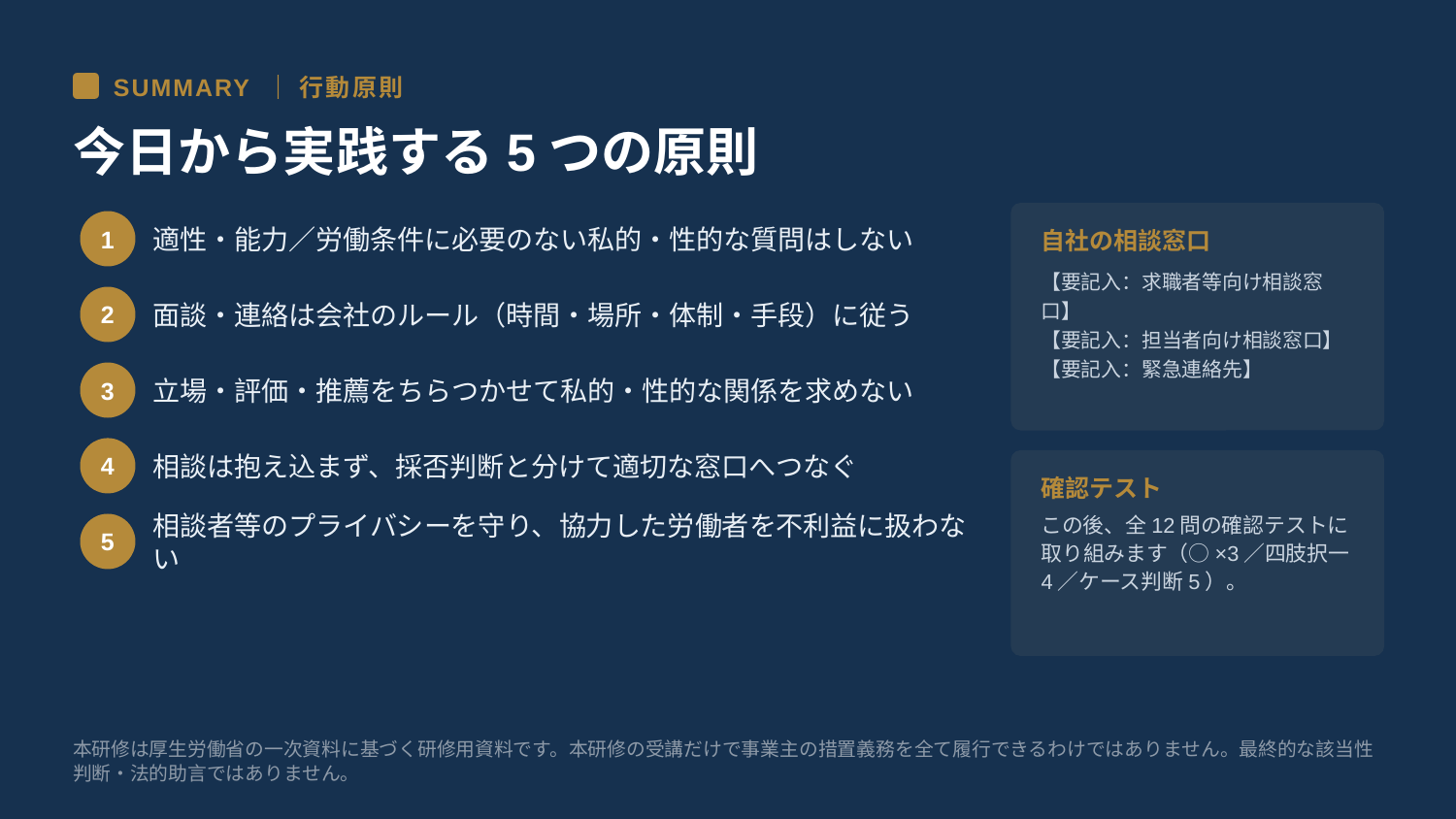

SUMMARY ｜ 行動原則

今日から実践する5つの原則

適性・能力／労働条件に必要のない私的・性的な質問はしない

1
自社の相談窓口
【要記入：求職者等向け相談窓口】
【要記入：担当者向け相談窓口】
【要記入：緊急連絡先】
面談・連絡は会社のルール（時間・場所・体制・手段）に従う

2
立場・評価・推薦をちらつかせて私的・性的な関係を求めない

3
相談は抱え込まず、採否判断と分けて適切な窓口へつなぐ

4

確認テスト
相談者等のプライバシーを守り、協力した労働者を不利益に扱わない
この後、全12問の確認テストに取り組みます（○×3／四肢択一4／ケース判断5）。

5
本研修は厚生労働省の一次資料に基づく研修用資料です。本研修の受講だけで事業主の措置義務を全て履行できるわけではありません。最終的な該当性判断・法的助言ではありません。